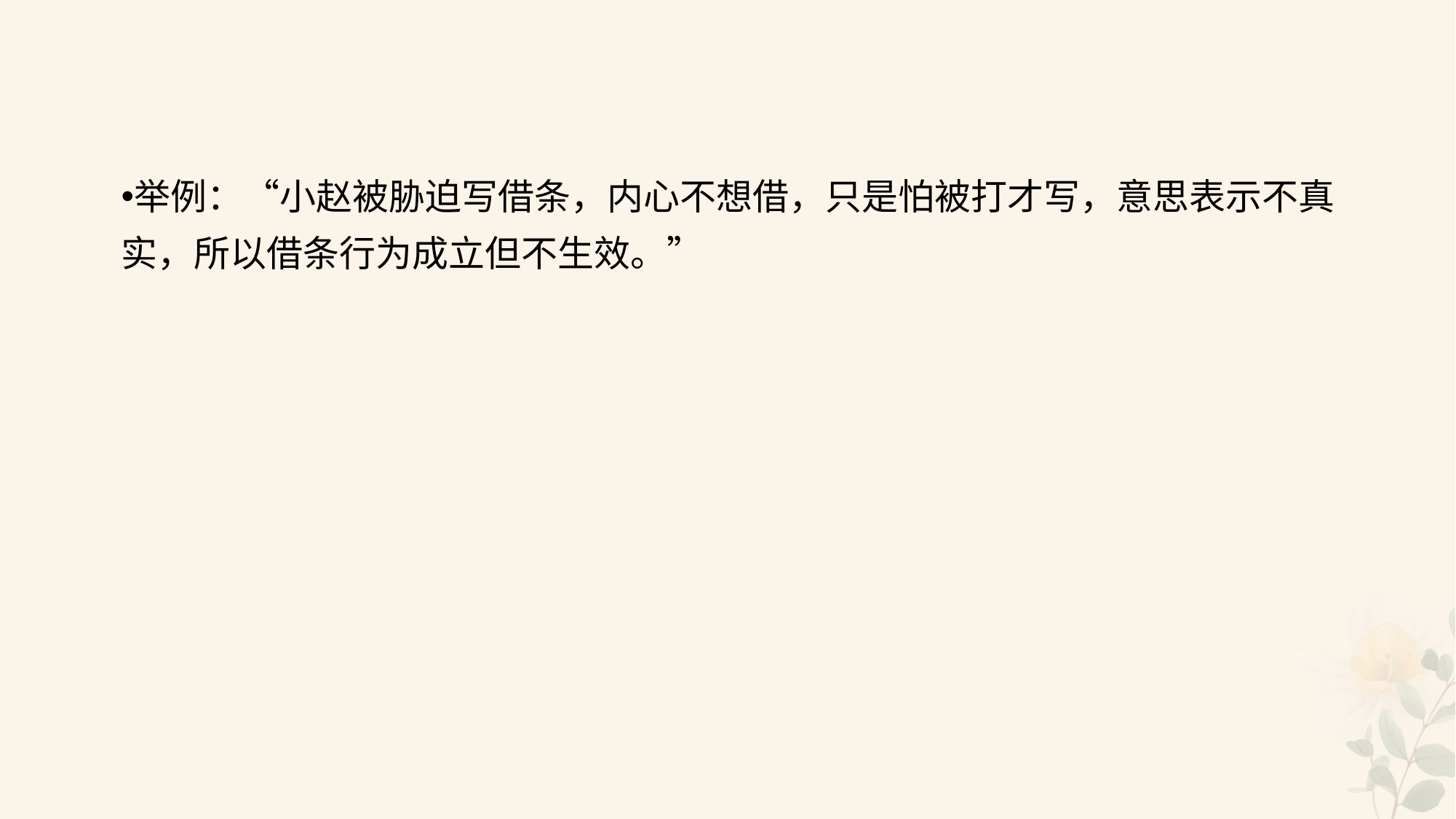

#
举例：“小赵被胁迫写借条，内心不想借，只是怕被打才写，意思表示不真实，所以借条行为成立但不生效。”